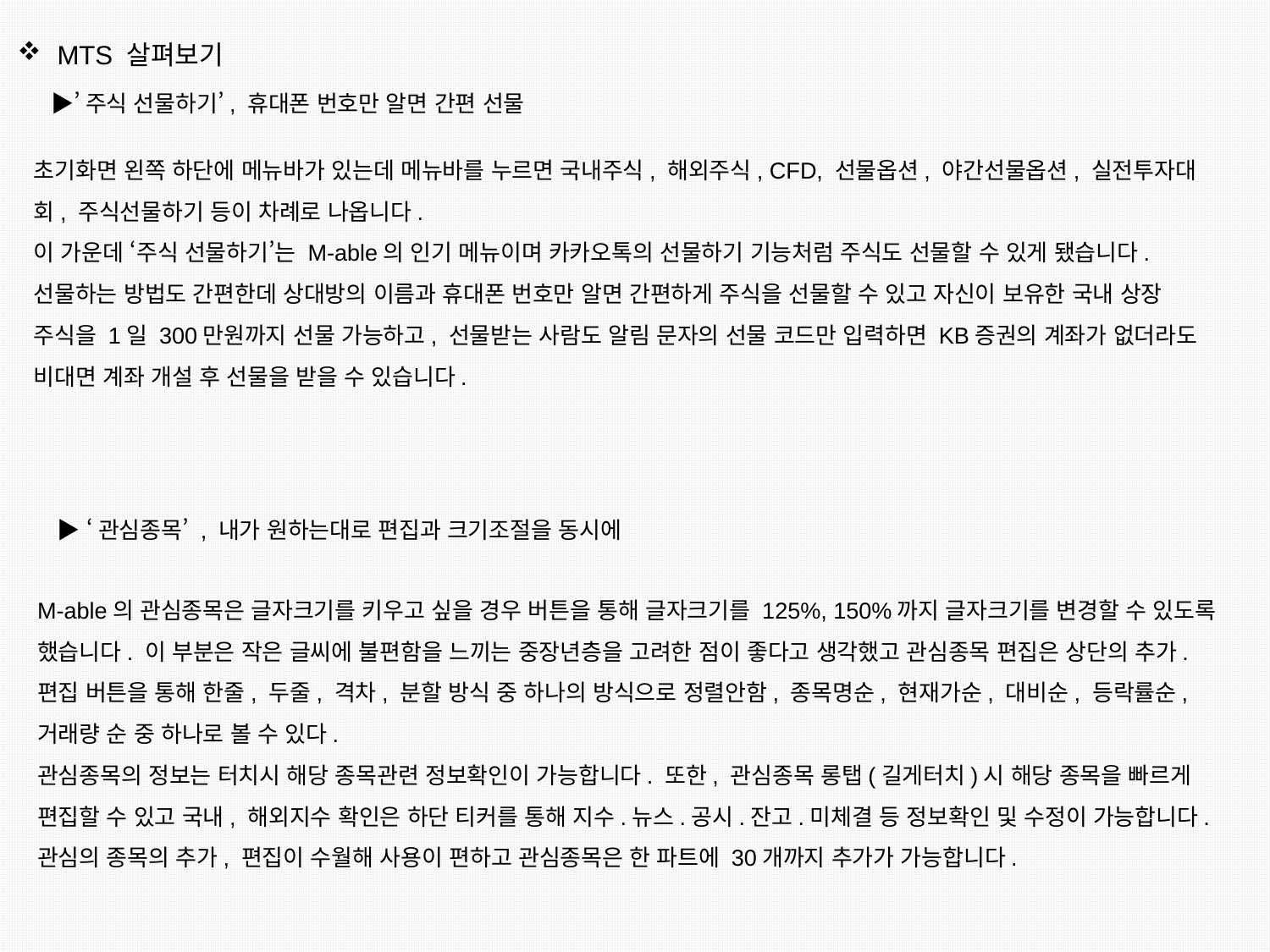

MTS 살펴보기
▶’주식 선물하기’, 휴대폰 번호만 알면 간편 선물
초기화면 왼쪽 하단에 메뉴바가 있는데 메뉴바를 누르면 국내주식, 해외주식, CFD, 선물옵션, 야간선물옵션, 실전투자대회, 주식선물하기 등이 차례로 나옵니다.
이 가운데 ‘주식 선물하기’는 M-able의 인기 메뉴이며 카카오톡의 선물하기 기능처럼 주식도 선물할 수 있게 됐습니다. 선물하는 방법도 간편한데 상대방의 이름과 휴대폰 번호만 알면 간편하게 주식을 선물할 수 있고 자신이 보유한 국내 상장 주식을 1일 300만원까지 선물 가능하고, 선물받는 사람도 알림 문자의 선물 코드만 입력하면 KB증권의 계좌가 없더라도 비대면 계좌 개설 후 선물을 받을 수 있습니다.
▶ ‘관심종목’ , 내가 원하는대로 편집과 크기조절을 동시에
M-able의 관심종목은 글자크기를 키우고 싶을 경우 버튼을 통해 글자크기를 125%, 150%까지 글자크기를 변경할 수 있도록 했습니다. 이 부분은 작은 글씨에 불편함을 느끼는 중장년층을 고려한 점이 좋다고 생각했고 관심종목 편집은 상단의 추가.편집 버튼을 통해 한줄, 두줄, 격차, 분할 방식 중 하나의 방식으로 정렬안함, 종목명순, 현재가순, 대비순, 등락률순, 거래량 순 중 하나로 볼 수 있다.
관심종목의 정보는 터치시 해당 종목관련 정보확인이 가능합니다. 또한, 관심종목 롱탭(길게터치)시 해당 종목을 빠르게 편집할 수 있고 국내, 해외지수 확인은 하단 티커를 통해 지수.뉴스.공시.잔고.미체결 등 정보확인 및 수정이 가능합니다. 관심의 종목의 추가, 편집이 수월해 사용이 편하고 관심종목은 한 파트에 30개까지 추가가 가능합니다.